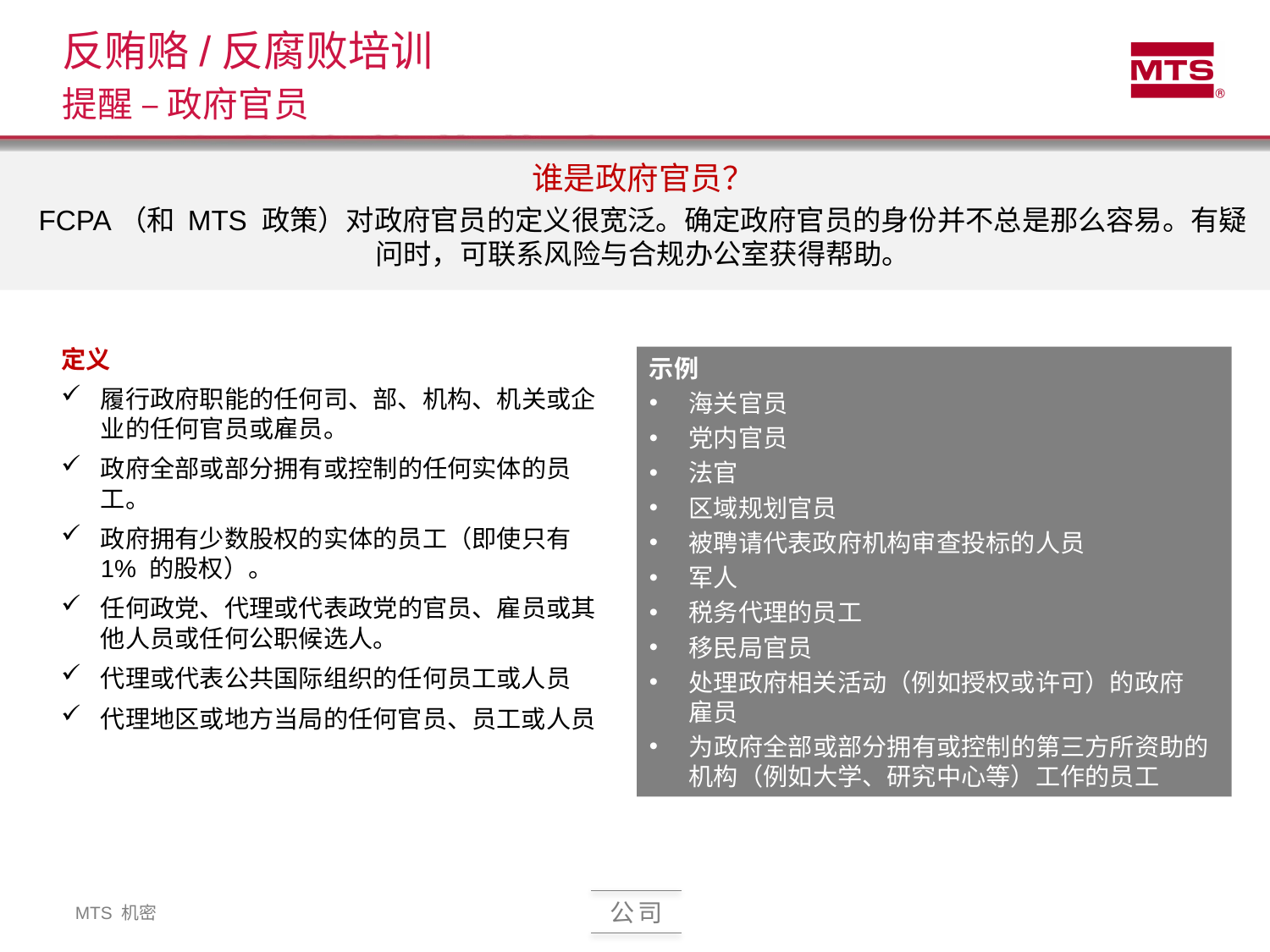

反贿赂/反腐败培训
提醒 – 政府官员
谁是政府官员？

FCPA（和 MTS 政策）对政府官员的定义很宽泛。确定政府官员的身份并不总是那么容易。有疑问时，可联系风险与合规办公室获得帮助。

定义
履行政府职能的任何司、部、机构、机关或企业的任何官员或雇员。
政府全部或部分拥有或控制的任何实体的员工。
政府拥有少数股权的实体的员工（即使只有 1% 的股权）。
任何政党、代理或代表政党的官员、雇员或其他人员或任何公职候选人。
代理或代表公共国际组织的任何员工或人员
代理地区或地方当局的任何官员、员工或人员
示例
海关官员
党内官员
法官
区域规划官员
被聘请代表政府机构审查投标的人员
军人
税务代理的员工
移民局官员
处理政府相关活动（例如授权或许可）的政府
雇员
为政府全部或部分拥有或控制的第三方所资助的机构（例如大学、研究中心等）工作的员工